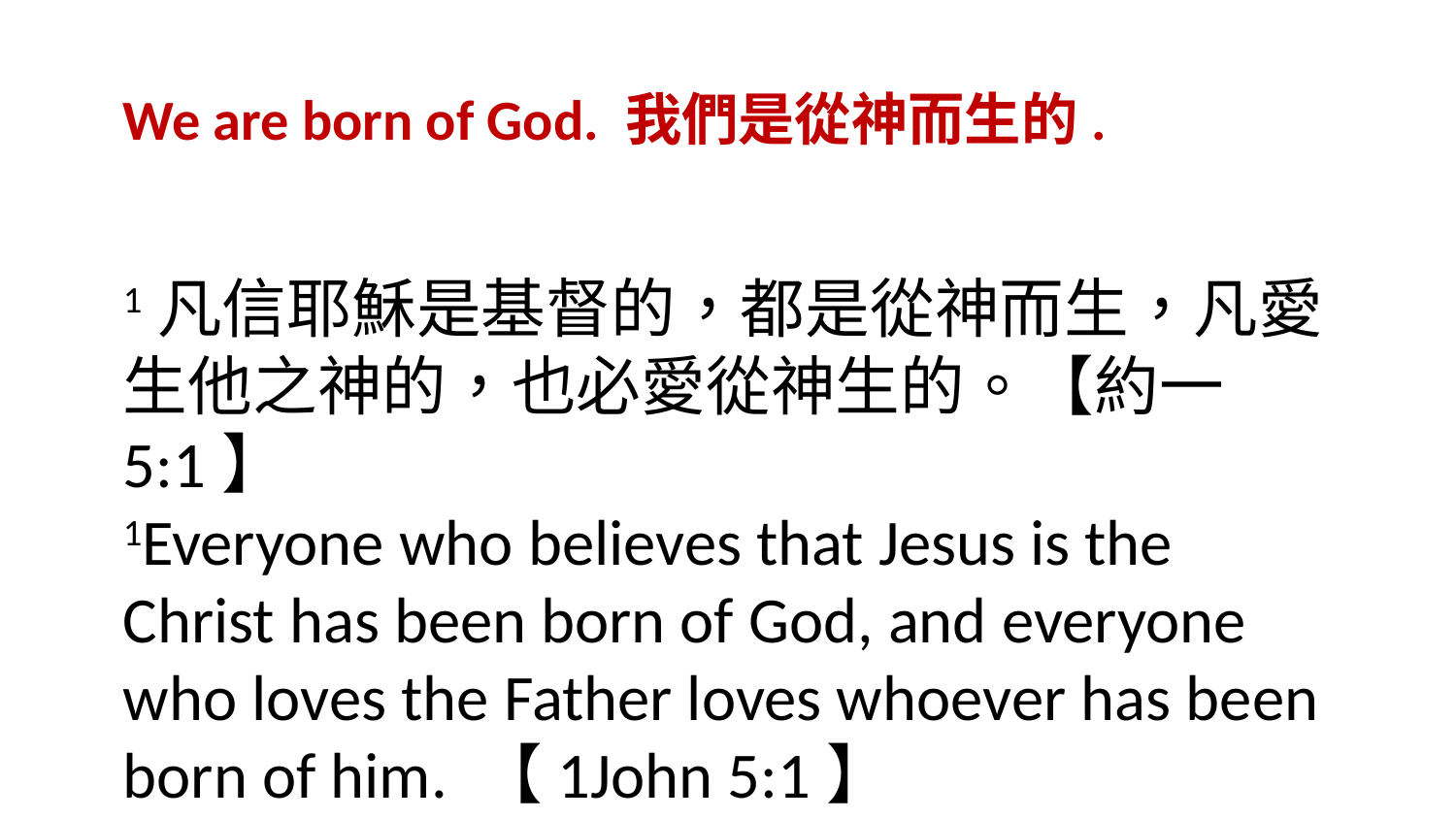

We are born of God. 我們是從神而生的.
1凡信耶穌是基督的，都是從神而生，凡愛生他之神的，也必愛從神生的。【約一 5:1】
1Everyone who believes that Jesus is the Christ has been born of God, and everyone who loves the Father loves whoever has been born of him. 【1John 5:1】